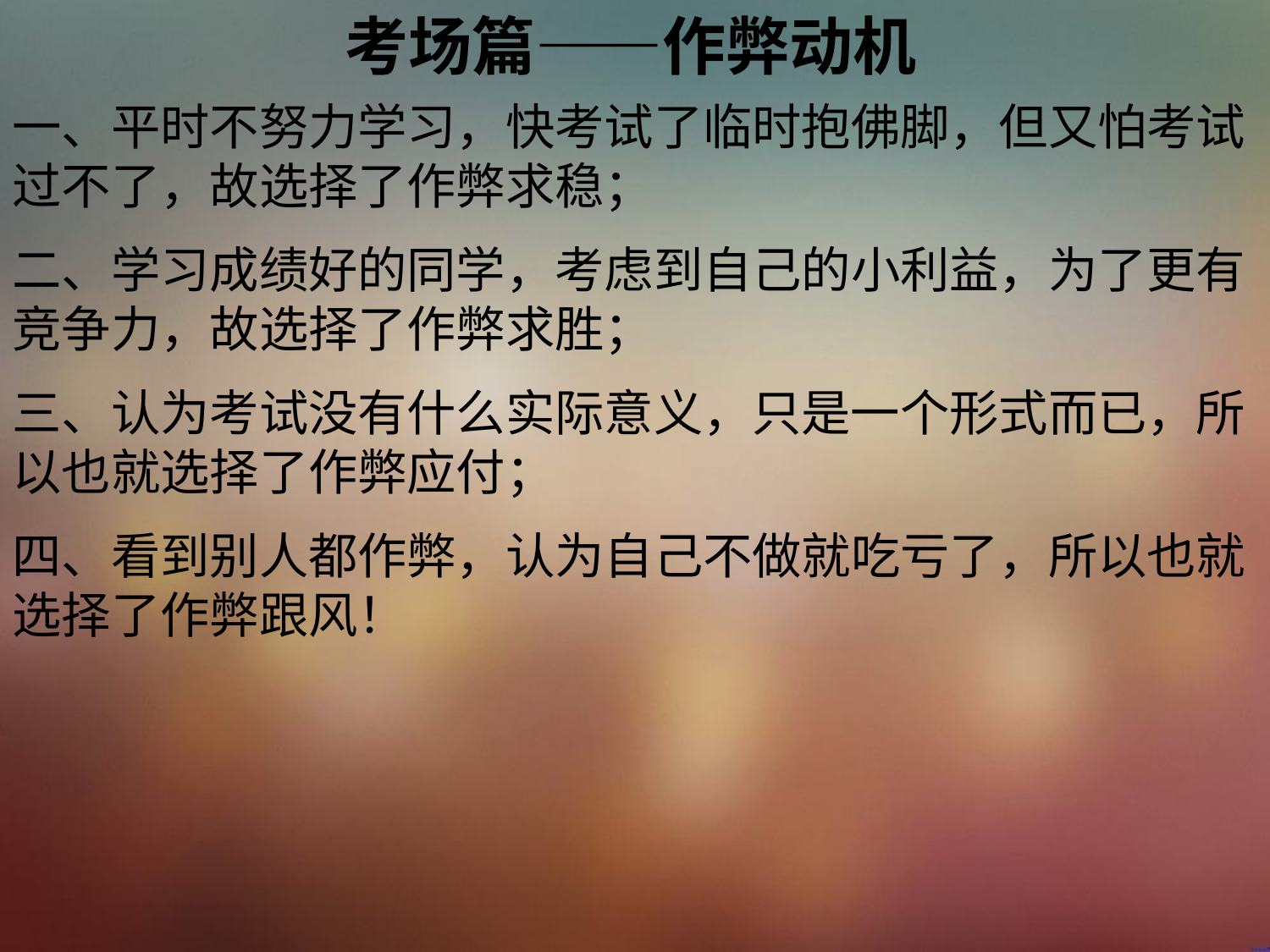

考场篇——作弊动机
一、平时不努力学习，快考试了临时抱佛脚，但又怕考试过不了，故选择了作弊求稳；
二、学习成绩好的同学，考虑到自己的小利益，为了更有竞争力，故选择了作弊求胜；
三、认为考试没有什么实际意义，只是一个形式而已，所以也就选择了作弊应付；
四、看到别人都作弊，认为自己不做就吃亏了，所以也就选择了作弊跟风！